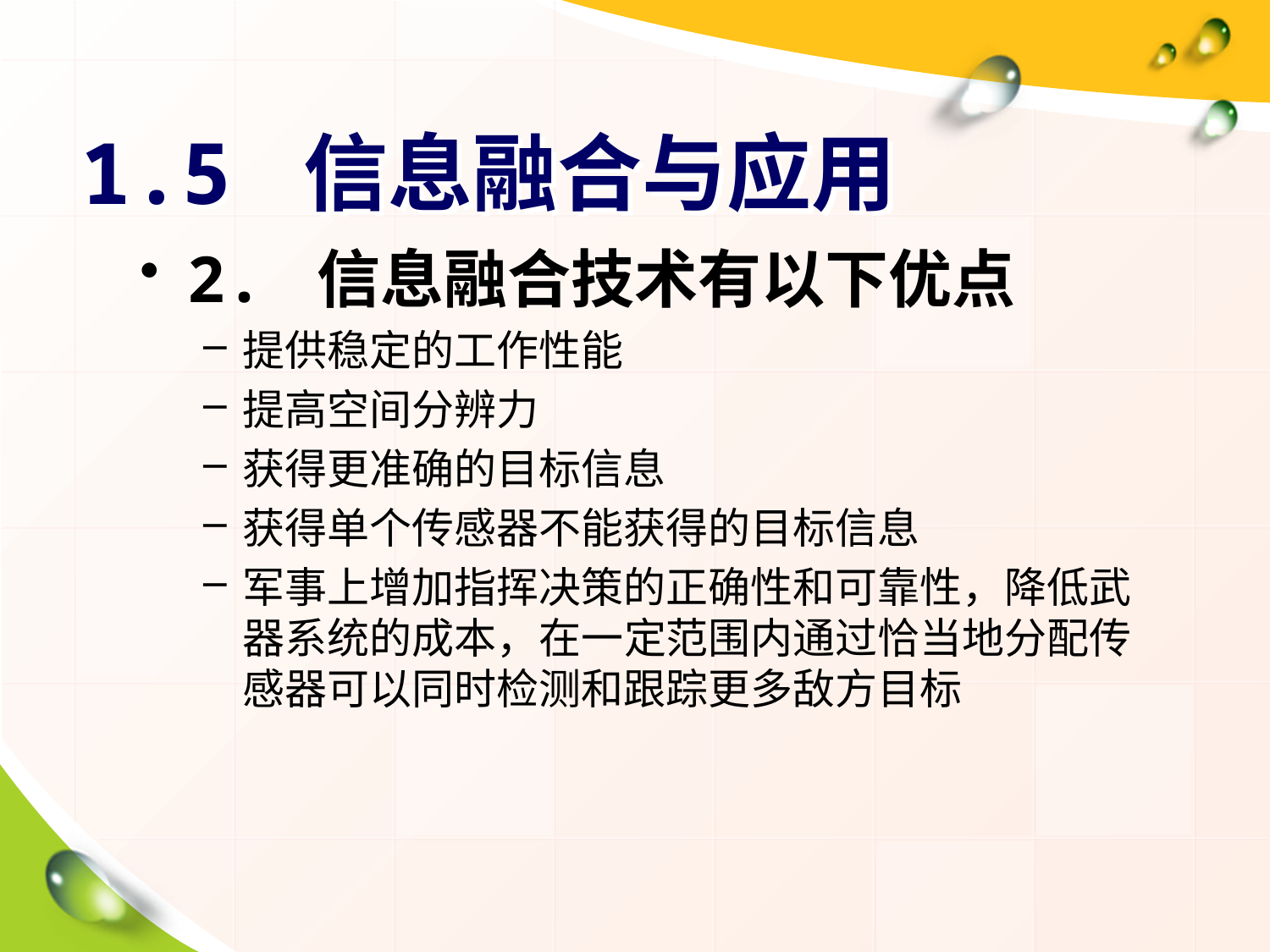

# 1.5 信息融合与应用
2. 信息融合技术有以下优点
提供稳定的工作性能
提高空间分辨力
获得更准确的目标信息
获得单个传感器不能获得的目标信息
军事上增加指挥决策的正确性和可靠性，降低武器系统的成本，在一定范围内通过恰当地分配传感器可以同时检测和跟踪更多敌方目标